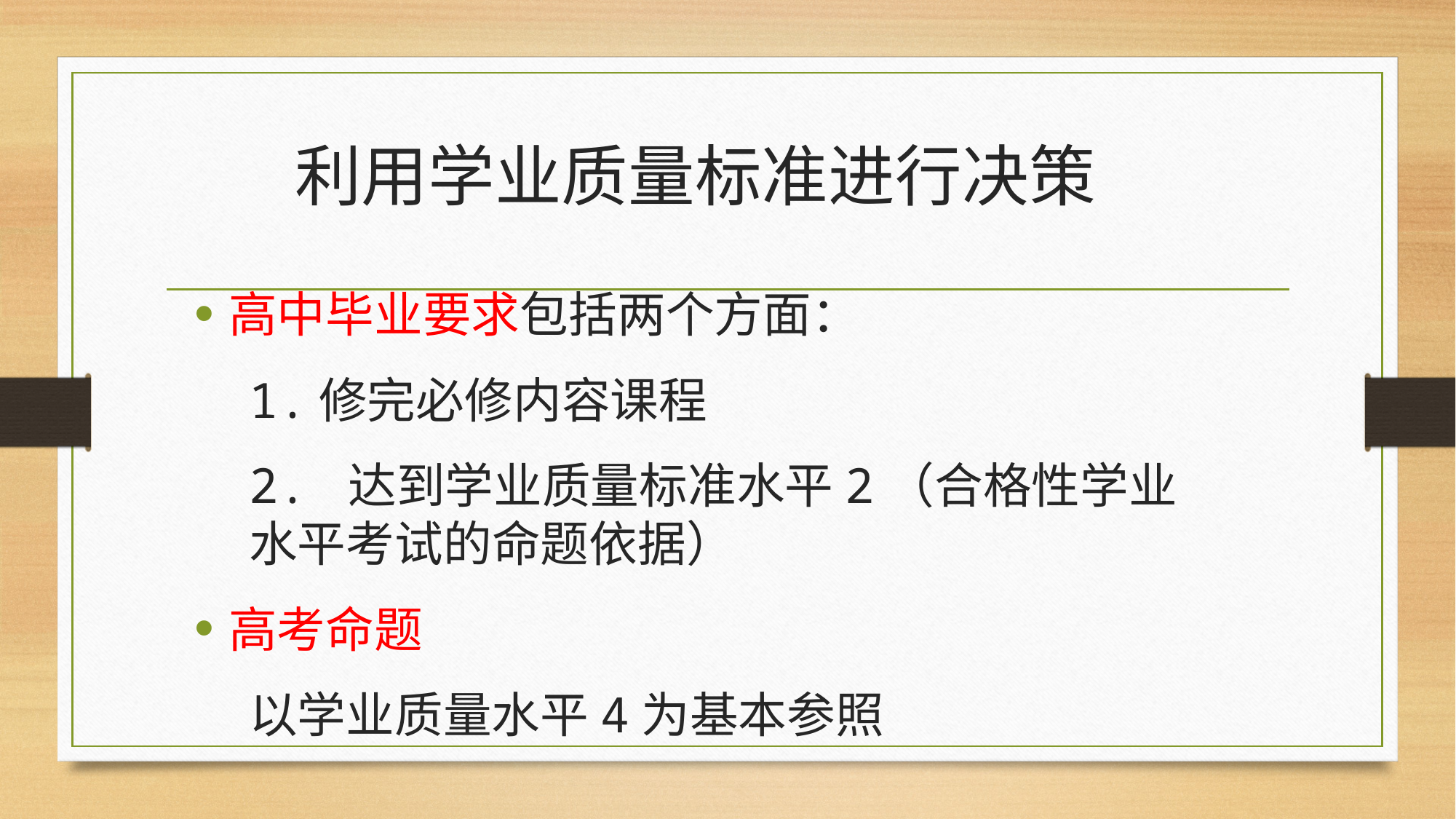

# 利用学业质量标准进行决策
高中毕业要求包括两个方面：
1.修完必修内容课程
2. 达到学业质量标准水平2（合格性学业水平考试的命题依据）
高考命题
以学业质量水平4为基本参照